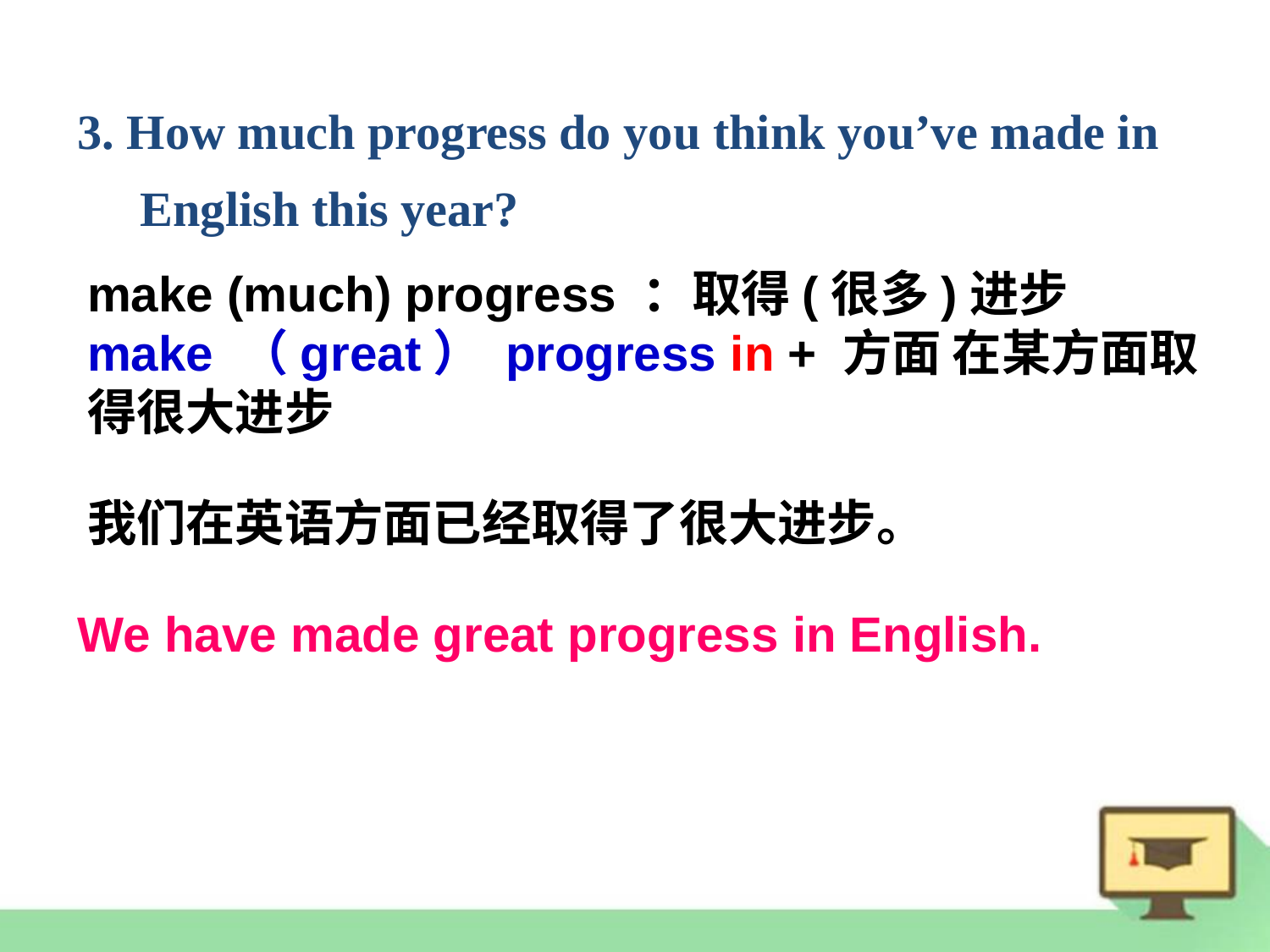

3. How much progress do you think you’ve made in English this year?
make (much) progress ：取得(很多)进步
make （great） progress in + 方面 在某方面取得很大进步
我们在英语方面已经取得了很大进步。
We have made great progress in English.